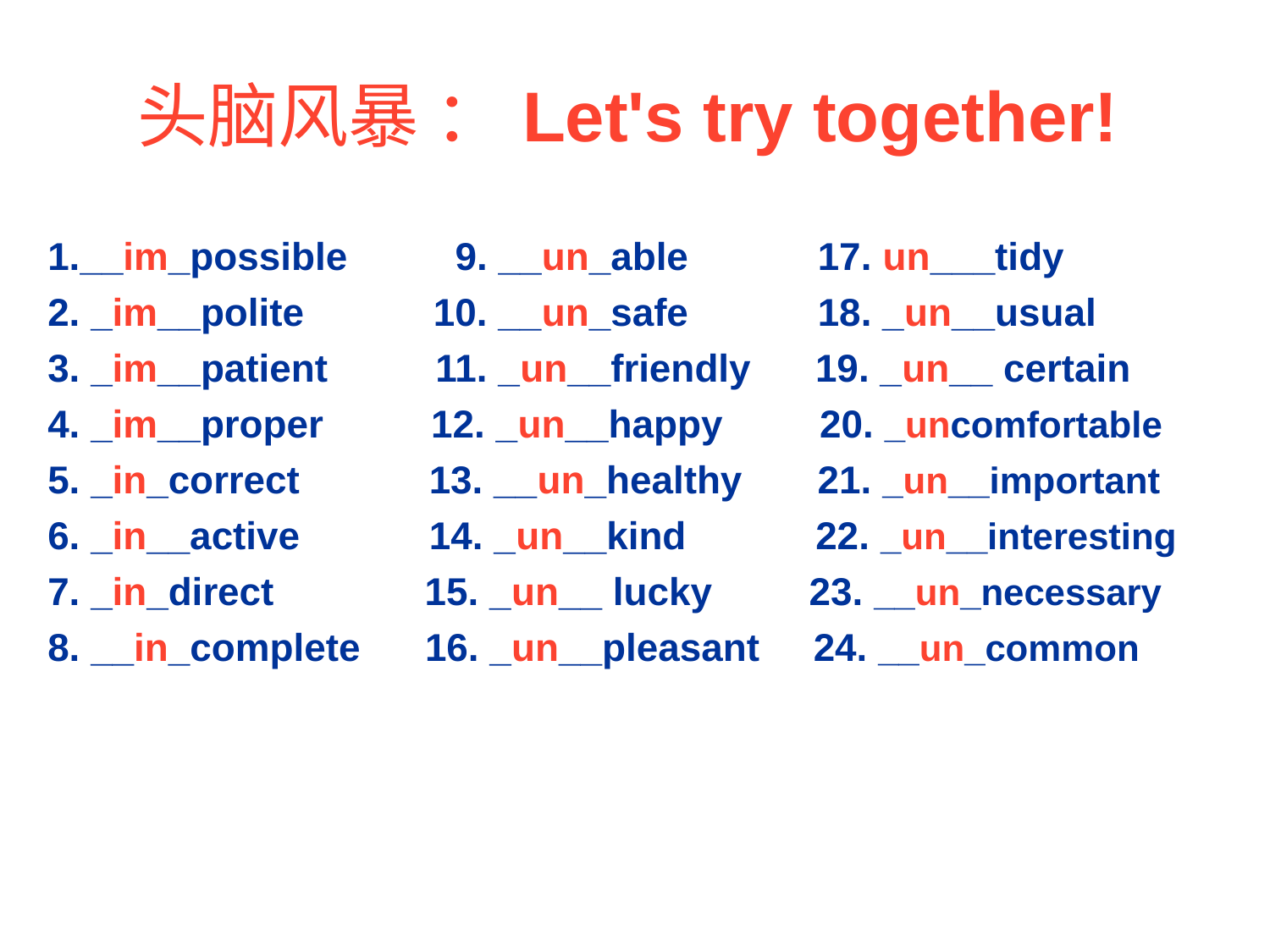

# 头脑风暴 ：Let's try together!
1.__im_possible          9. __un_able            17. un___tidy
2. _im__polite            10. __un_safe            18. _un__usual
3. _im__patient          11. _un__friendly      19. _un__ certain
4. _im__proper          12. _un__happy         20. _uncomfortable
5. _in_correct            13. __un_healthy       21. _un__important
6. _in__active            14. _un__kind            22. _un__interesting
7. _in_direct              15. _un__ lucky         23. __un_necessary
8. __in_complete      16. _un__pleasant     24. __un_common